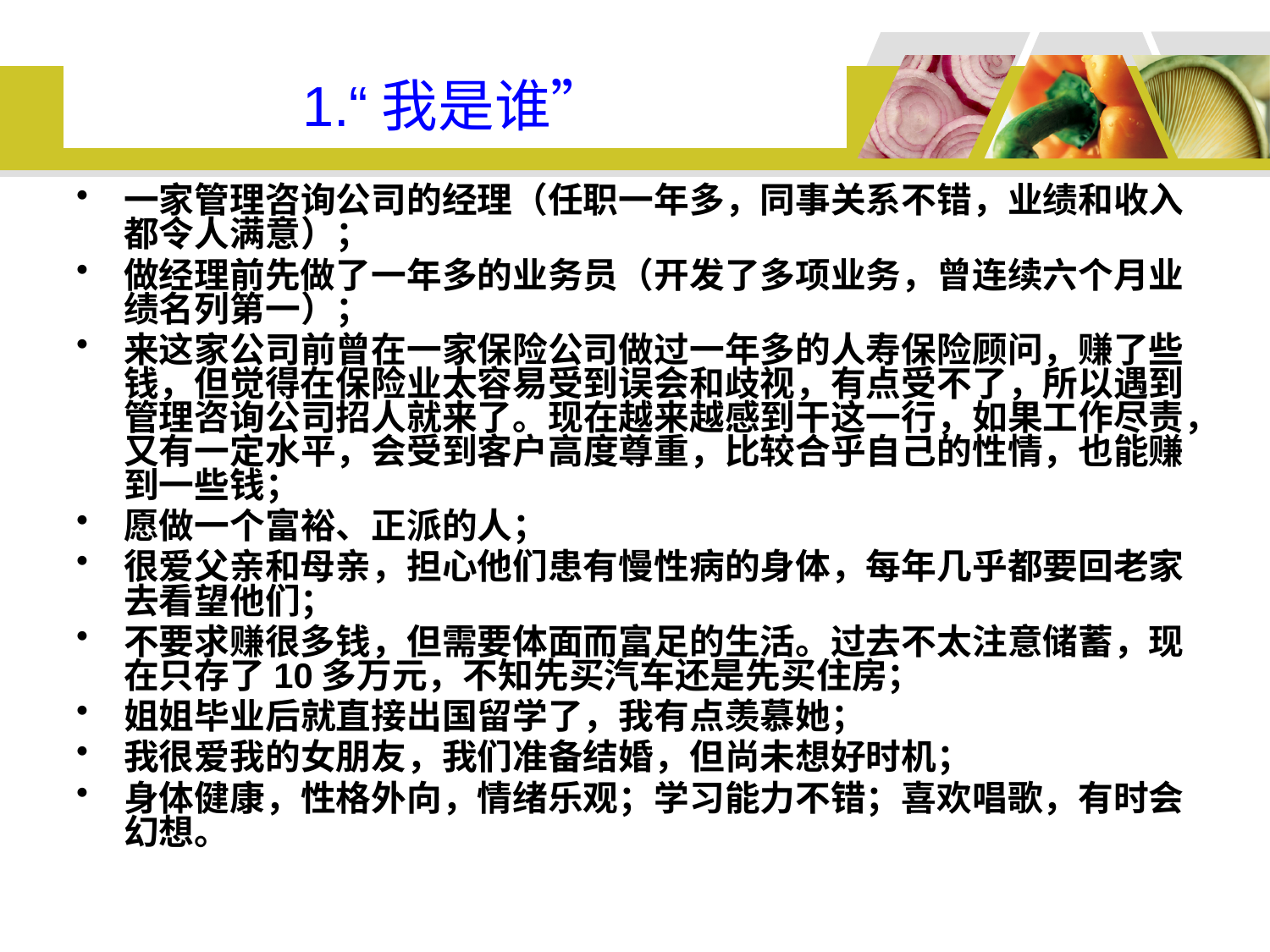

# 1.“我是谁”
一家管理咨询公司的经理（任职一年多，同事关系不错，业绩和收入都令人满意）；
做经理前先做了一年多的业务员（开发了多项业务，曾连续六个月业绩名列第一）；
来这家公司前曾在一家保险公司做过一年多的人寿保险顾问，赚了些钱，但觉得在保险业太容易受到误会和歧视，有点受不了，所以遇到管理咨询公司招人就来了。现在越来越感到干这一行，如果工作尽责，又有一定水平，会受到客户高度尊重，比较合乎自己的性情，也能赚到一些钱；
愿做一个富裕、正派的人；
很爱父亲和母亲，担心他们患有慢性病的身体，每年几乎都要回老家去看望他们；
不要求赚很多钱，但需要体面而富足的生活。过去不太注意储蓄，现在只存了10多万元，不知先买汽车还是先买住房；
姐姐毕业后就直接出国留学了，我有点羡慕她；
我很爱我的女朋友，我们准备结婚，但尚未想好时机；
身体健康，性格外向，情绪乐观；学习能力不错；喜欢唱歌，有时会幻想。